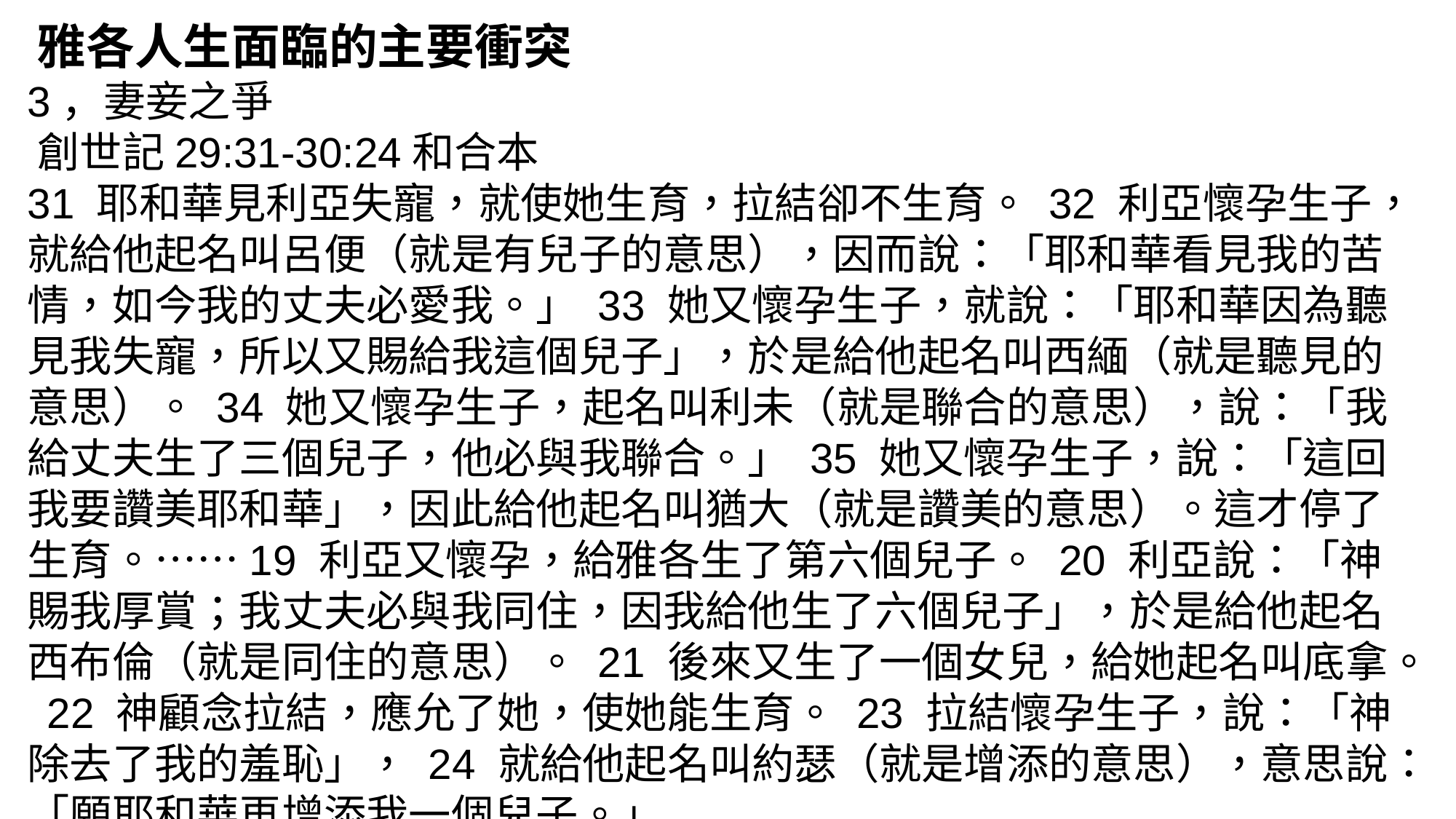

‪‪‪‪雅各人生面臨的主要衝突
3，妻妾之爭
‪創世記‬29:31-30:24和合本
31 耶和華見利亞失寵，就使她生育，拉結卻不生育。 32 利亞懷孕生子，就給他起名叫呂便（就是有兒子的意思），因而說：「耶和華看見我的苦情，如今我的丈夫必愛我。」 33 她又懷孕生子，就說：「耶和華因為聽見我失寵，所以又賜給我這個兒子」，於是給他起名叫西緬（就是聽見的意思）。 34 她又懷孕生子，起名叫利未（就是聯合的意思），說：「我給丈夫生了三個兒子，他必與我聯合。」 35 她又懷孕生子，說：「這回我要讚美耶和華」，因此給他起名叫猶大（就是讚美的意思）。這才停了生育。‪……19 利亞又懷孕，給雅各生了第六個兒子。 20 利亞說：「神賜我厚賞；我丈夫必與我同住，因我給他生了六個兒子」，於是給他起名西布倫（就是同住的意思）。 21 後來又生了一個女兒，給她起名叫底拿。 22 神顧念拉結，應允了她，使她能生育。 23 拉結懷孕生子，說：「神除去了我的羞恥」， 24 就給他起名叫約瑟（就是增添的意思），意思說：「願耶和華再增添我一個兒子。」